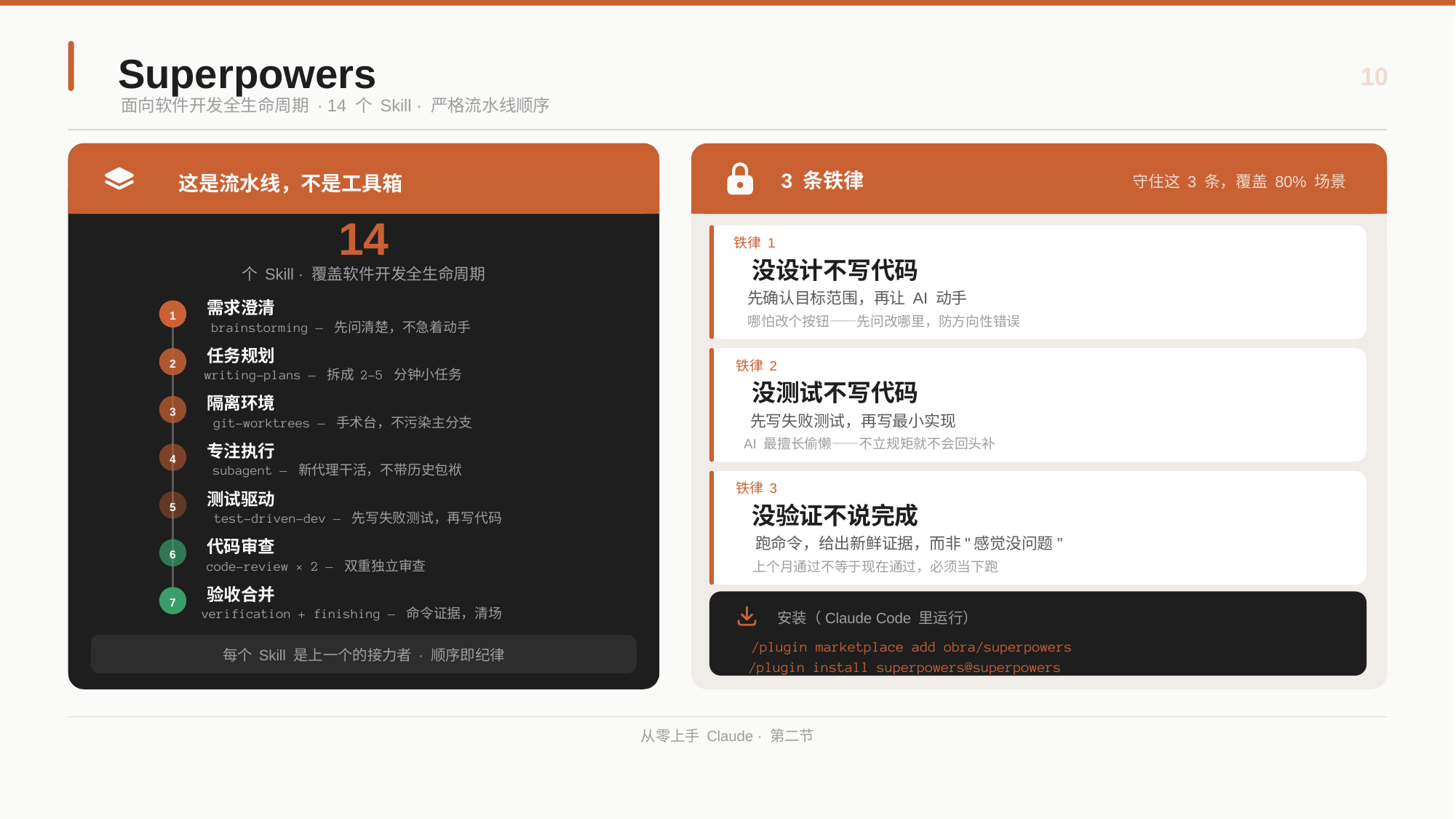

Superpowers
10
面向软件开发全生命周期 · 14 个 Skill · 严格流水线顺序

3 条铁律
这是流水线，不是工具箱
守住这 3 条，覆盖 80% 场景

14

铁律 1
没设计不写代码
个 Skill · 覆盖软件开发全生命周期
先确认目标范围，再让 AI 动手
需求澄清

1

哪怕改个按钮——先问改哪里，防方向性错误
brainstorming — 先问清楚，不急着动手
任务规划

2
铁律 2
writing-plans — 拆成 2-5 分钟小任务
没测试不写代码
隔离环境

3
先写失败测试，再写最小实现
git-worktrees — 手术台，不污染主分支
AI 最擅长偷懒——不立规矩就不会回头补
专注执行

4
subagent — 新代理干活，不带历史包袱

铁律 3
测试驱动

5
没验证不说完成
test-driven-dev — 先写失败测试，再写代码
跑命令，给出新鲜证据，而非"感觉没问题"
代码审查

6
code-review × 2 — 双重独立审查
上个月通过不等于现在通过，必须当下跑
验收合并

7
verification + finishing — 命令证据，清场

安装（Claude Code 里运行）

/plugin marketplace add obra/superpowers
每个 Skill 是上一个的接力者 · 顺序即纪律
/plugin install superpowers@superpowers

从零上手 Claude · 第二节